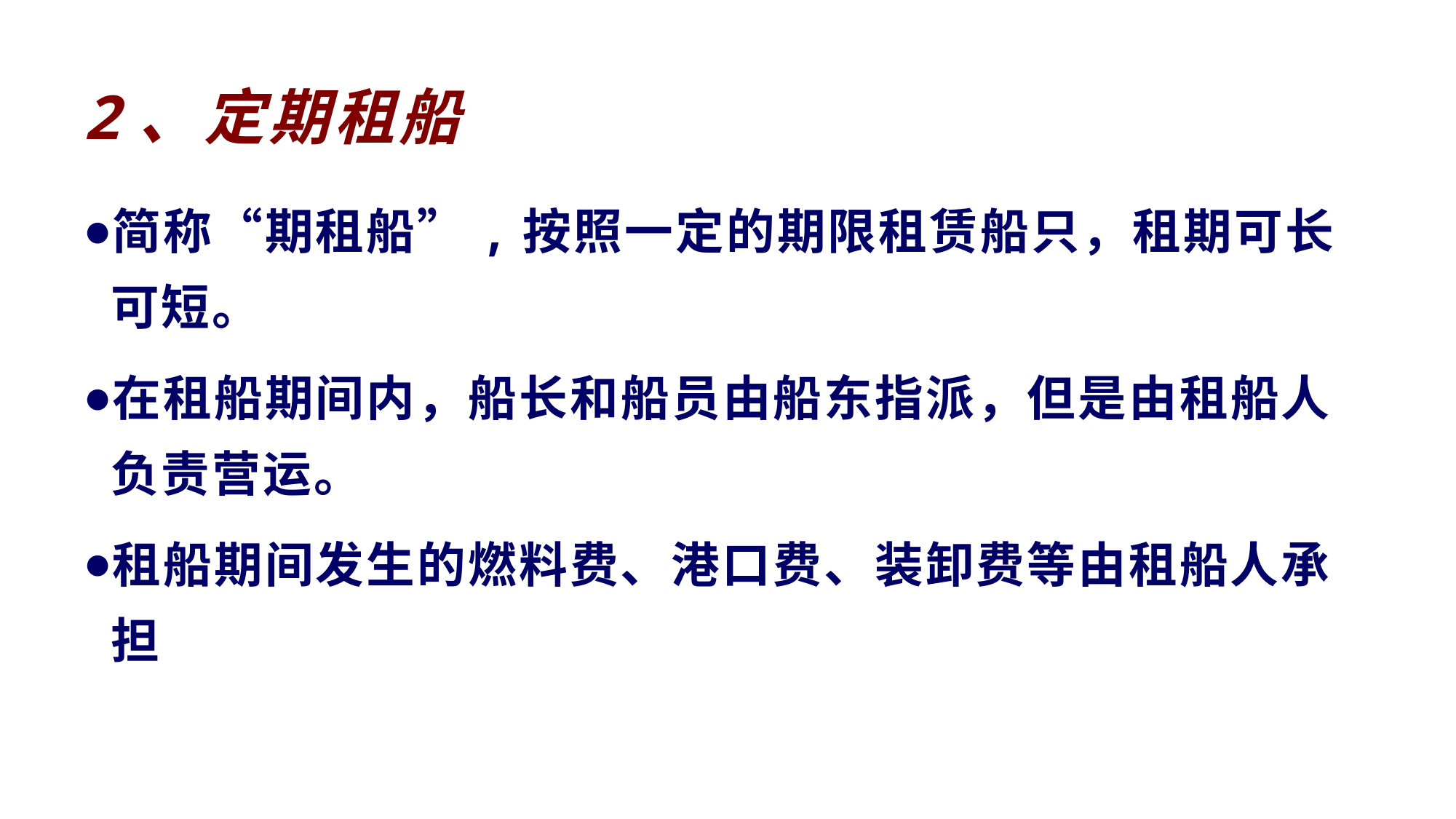

# 2、定期租船
简称“期租船”,按照一定的期限租赁船只，租期可长可短。
在租船期间内，船长和船员由船东指派，但是由租船人负责营运。
租船期间发生的燃料费、港口费、装卸费等由租船人承担